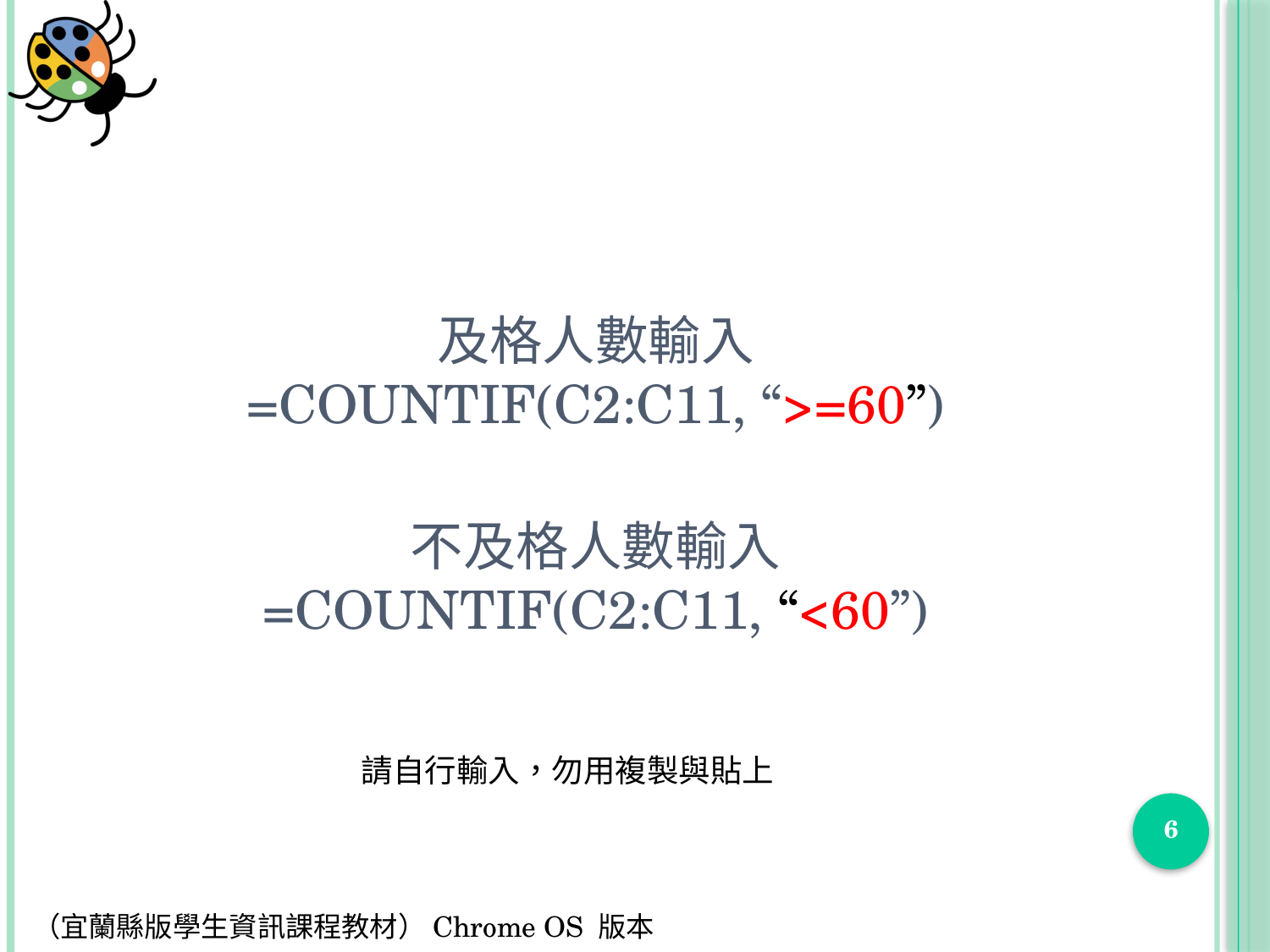

# 及格人數輸入 =COUNTIF(C2:C11, “>=60”)
不及格人數輸入
=COUNTIF(C2:C11, “<60”)
請自行輸入，勿用複製與貼上
6